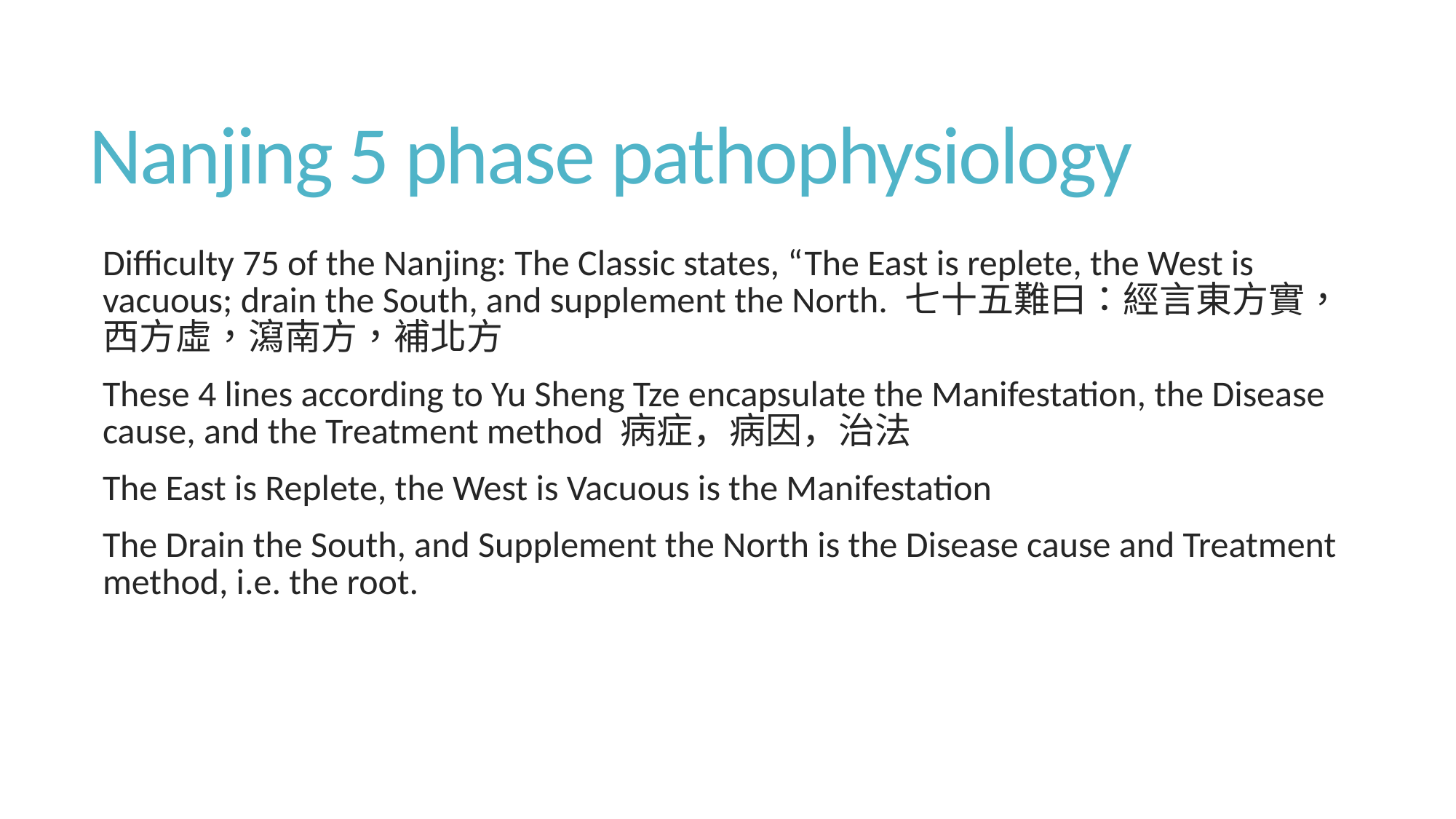

# Nanjing 5 phase pathophysiology
Difficulty 75 of the Nanjing: The Classic states, “The East is replete, the West is vacuous; drain the South, and supplement the North. 七十五難曰：經言東方實，西方虛，瀉南方，補北方
These 4 lines according to Yu Sheng Tze encapsulate the Manifestation, the Disease cause, and the Treatment method 病症，病因，治法
The East is Replete, the West is Vacuous is the Manifestation
The Drain the South, and Supplement the North is the Disease cause and Treatment method, i.e. the root.